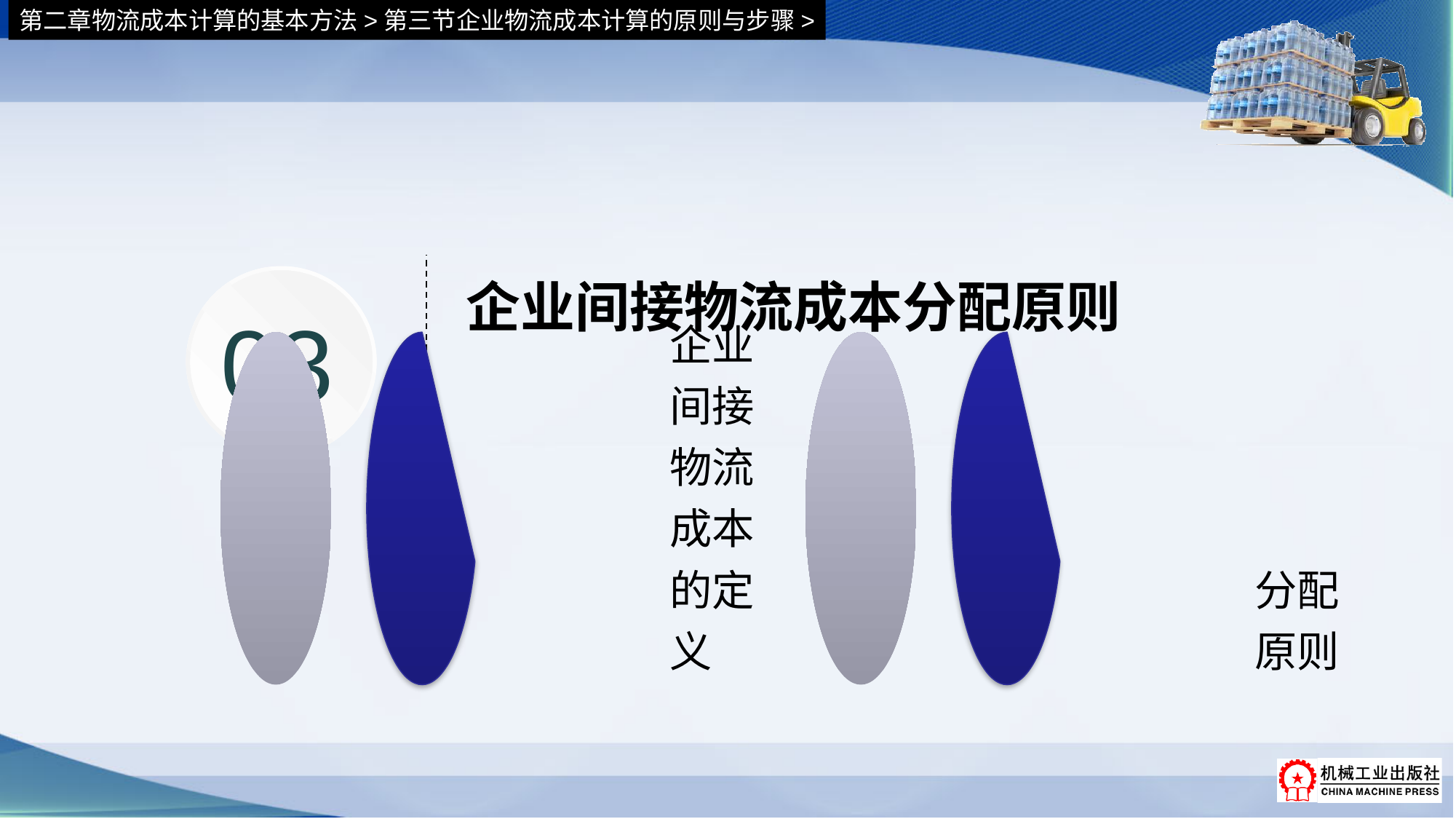

第二章物流成本计算的基本方法>第三节企业物流成本计算的原则与步骤>

03
企业间接物流成本分配原则
企业间接物流成本的定义
分配原则